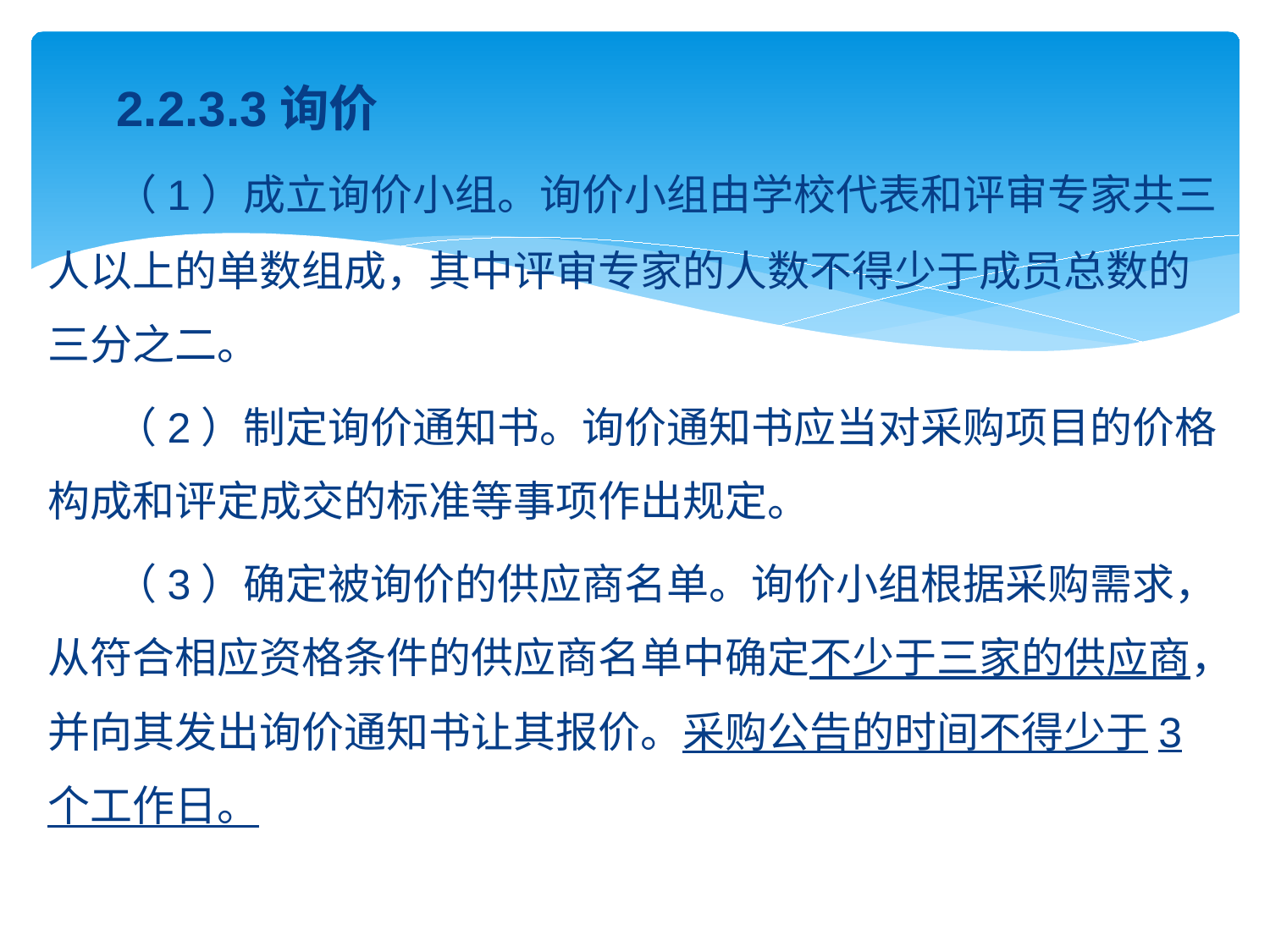

2.2.3.3询价
     （1）成立询价小组。询价小组由学校代表和评审专家共三人以上的单数组成，其中评审专家的人数不得少于成员总数的三分之二。
      （2）制定询价通知书。询价通知书应当对采购项目的价格构成和评定成交的标准等事项作出规定。
      （3）确定被询价的供应商名单。询价小组根据采购需求，从符合相应资格条件的供应商名单中确定不少于三家的供应商，并向其发出询价通知书让其报价。采购公告的时间不得少于3个工作日。